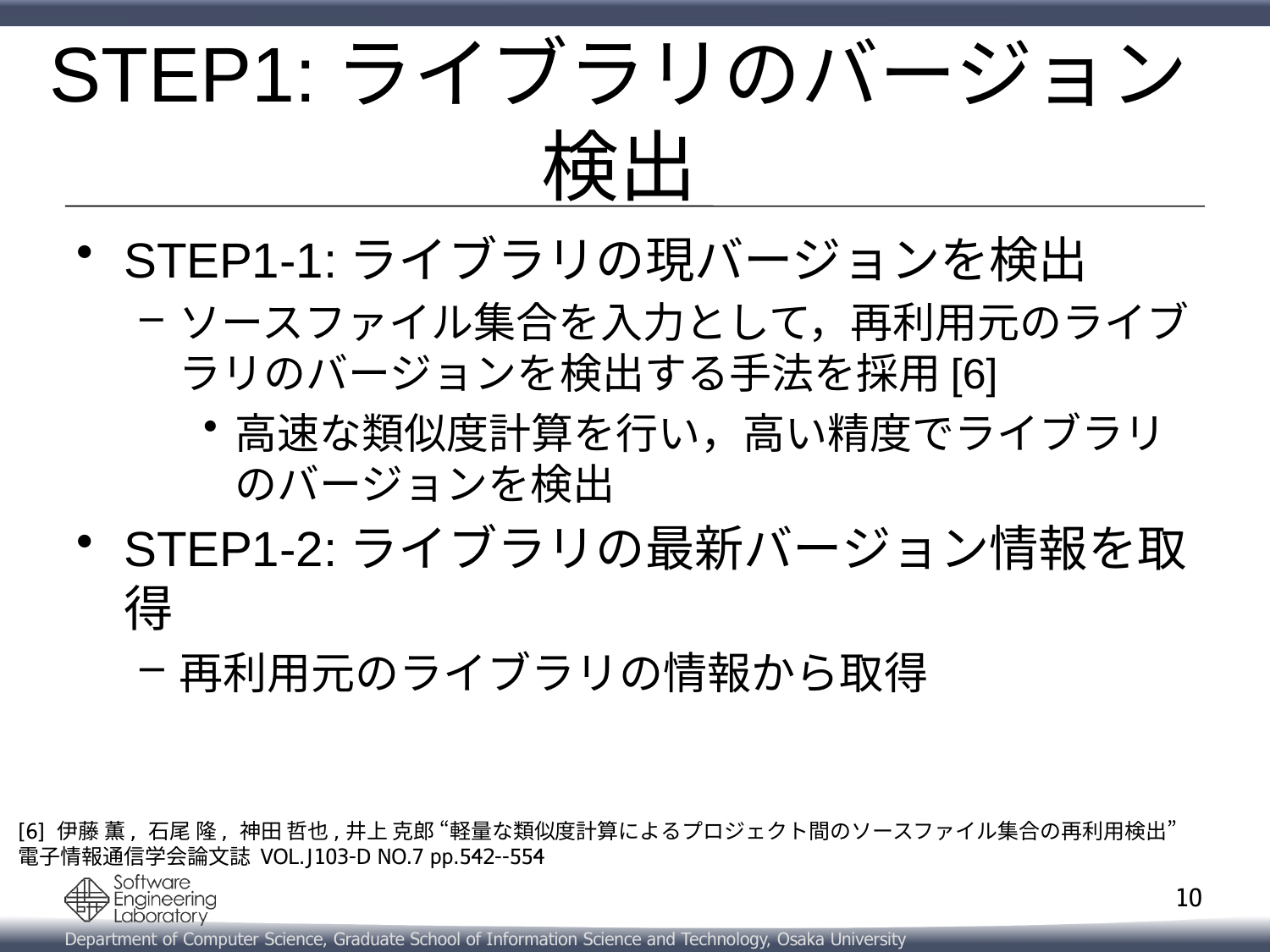

# STEP1:ライブラリのバージョン検出
STEP1-1:ライブラリの現バージョンを検出
ソースファイル集合を入力として，再利用元のライブラリのバージョンを検出する手法を採用[6]
高速な類似度計算を行い，高い精度でライブラリのバージョンを検出
STEP1-2:ライブラリの最新バージョン情報を取得
再利用元のライブラリの情報から取得

[6] 伊藤 薫, 石尾 隆, 神田 哲也,井上 克郎 “軽量な類似度計算によるプロジェクト間のソースファイル集合の再利用検出”
電子情報通信学会論文誌 VOL.J103-D NO.7 pp.542--554
10